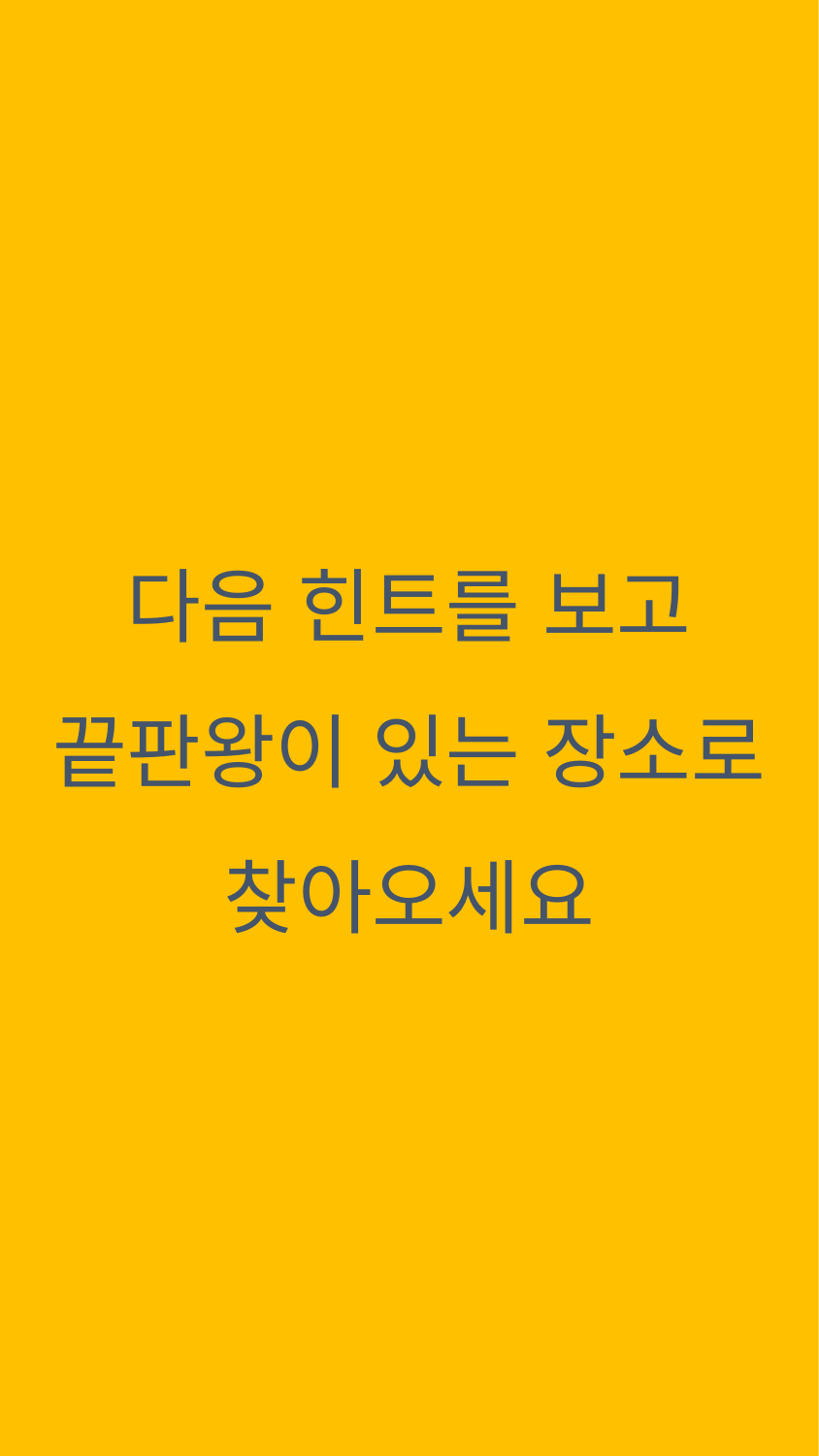

다음 힌트를 보고
끝판왕이 있는 장소로
찾아오세요